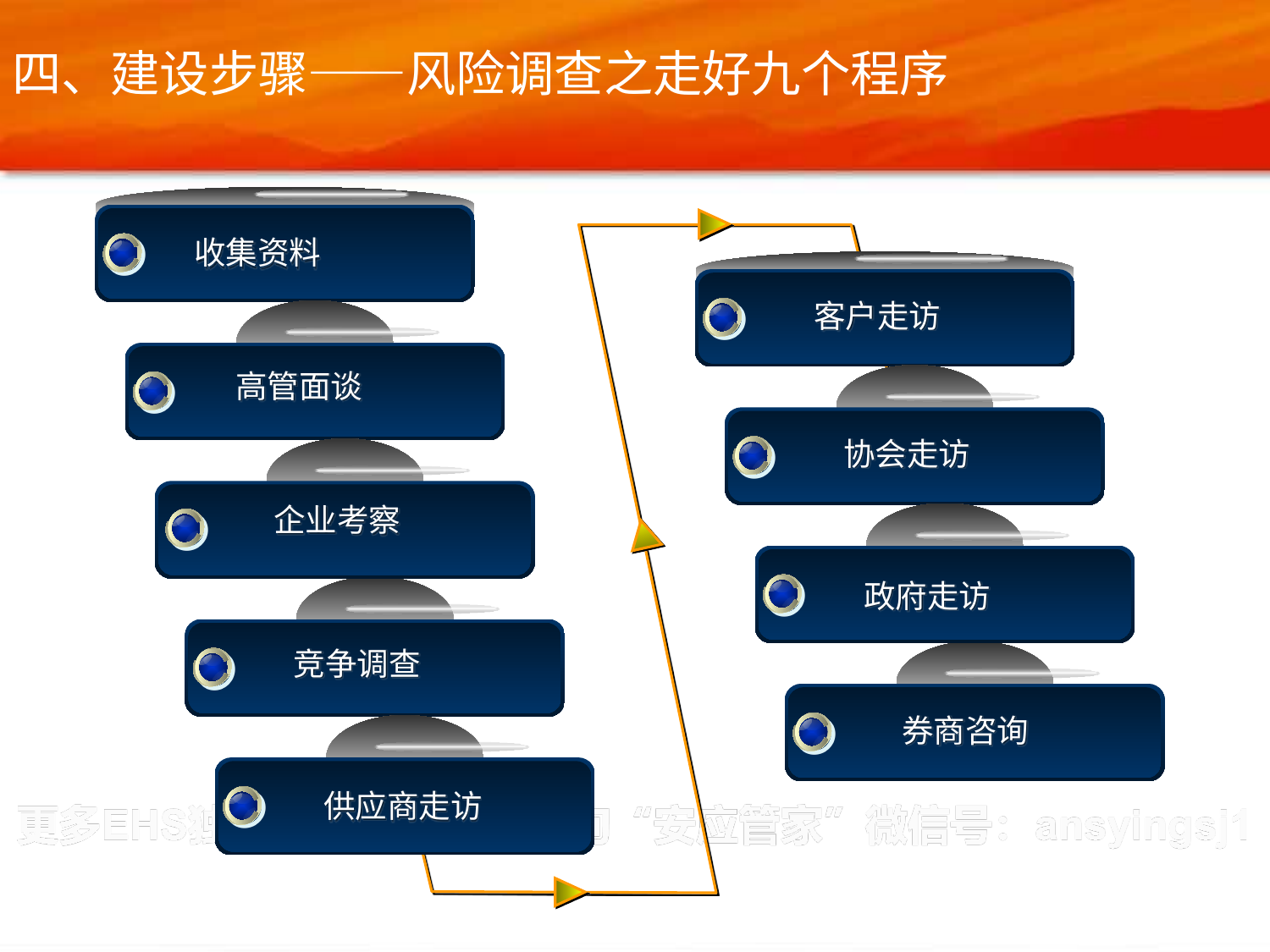

四、建设步骤——风险调查之走好九个程序

收集资料

客户走访

高管面谈

协会走访

企业考察

政府走访

竞争调查

券商咨询

供应商走访